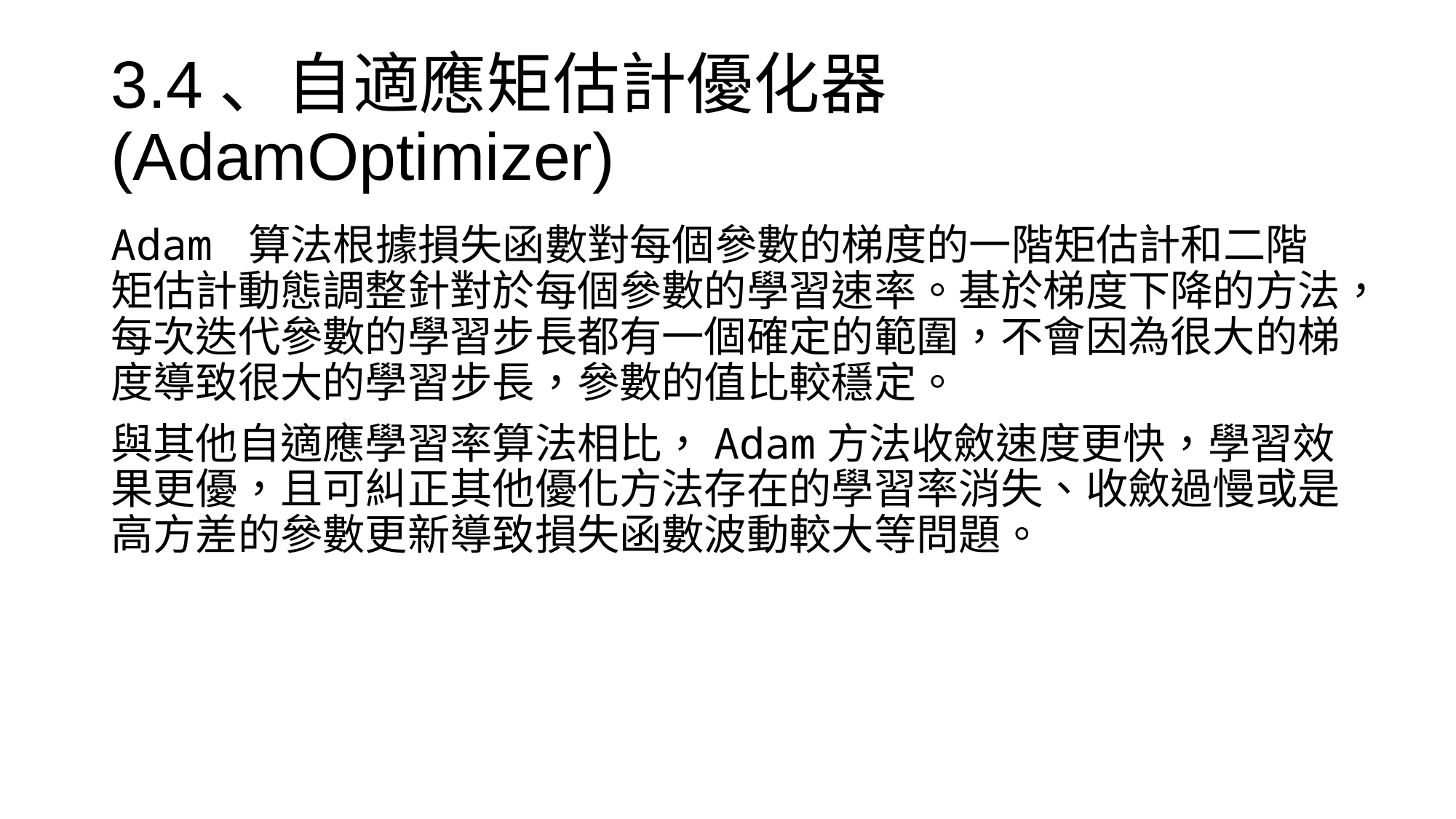

# 3.4、自適應矩估計優化器(AdamOptimizer)
Adam 算法根據損失函數對每個參數的梯度的一階矩估計和二階矩估計動態調整針對於每個參數的學習速率。基於梯度下降的方法，每次迭代參數的學習步長都有一個確定的範圍，不會因為很大的梯度導致很大的學習步長，參數的值比較穩定。
與其他自適應學習率算法相比，Adam方法收斂速度更快，學習效果更優，且可糾正其他優化方法存在的學習率消失、收斂過慢或是高方差的參數更新導致損失函數波動較大等問題。